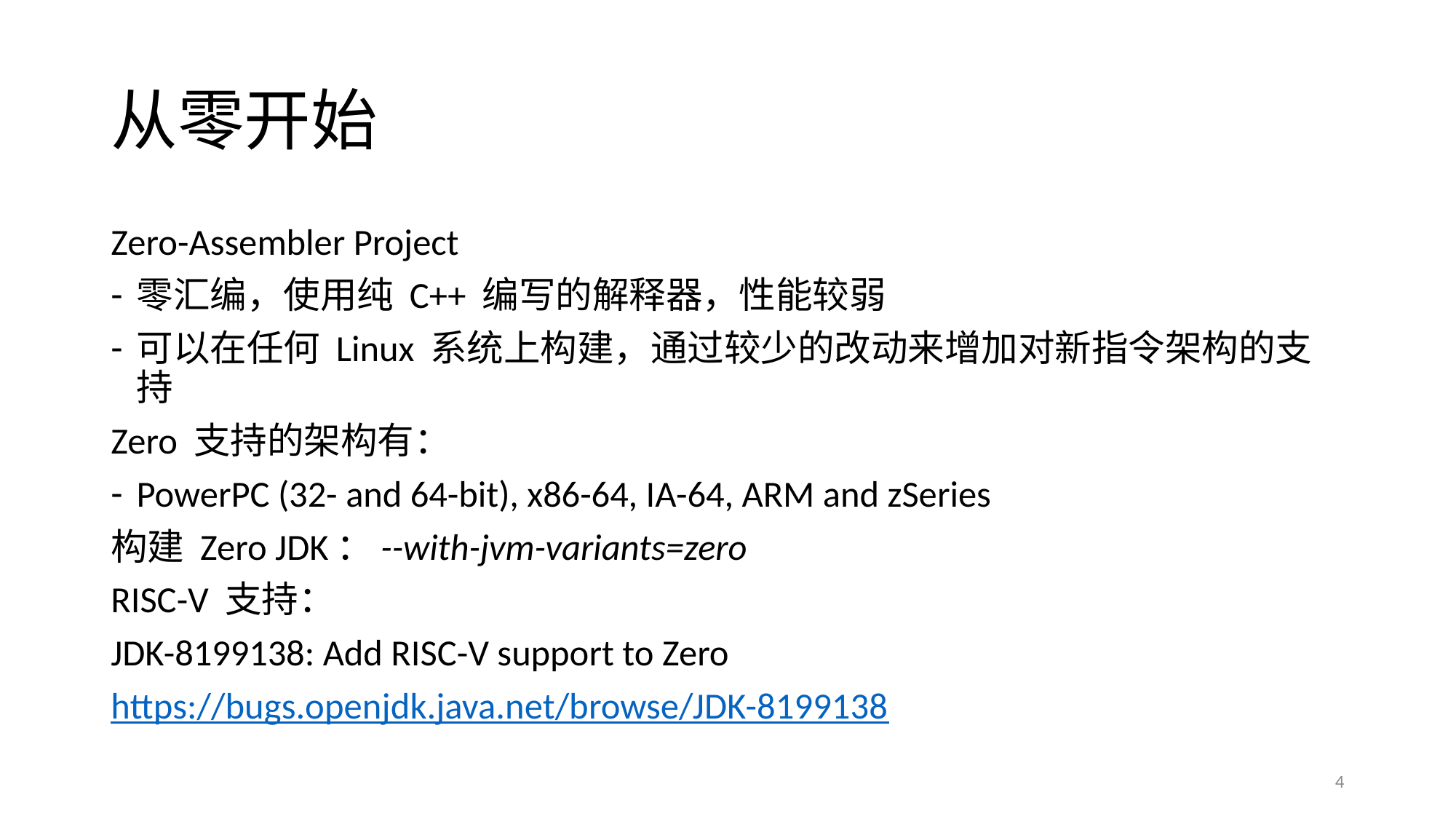

# 从零开始
Zero-Assembler Project
零汇编，使用纯 C++ 编写的解释器，性能较弱
可以在任何 Linux 系统上构建，通过较少的改动来增加对新指令架构的支持
Zero 支持的架构有：
PowerPC (32- and 64-bit), x86-64, IA-64, ARM and zSeries
构建 Zero JDK：--with-jvm-variants=zero
RISC-V 支持：
JDK-8199138: Add RISC-V support to Zero
https://bugs.openjdk.java.net/browse/JDK-8199138

4